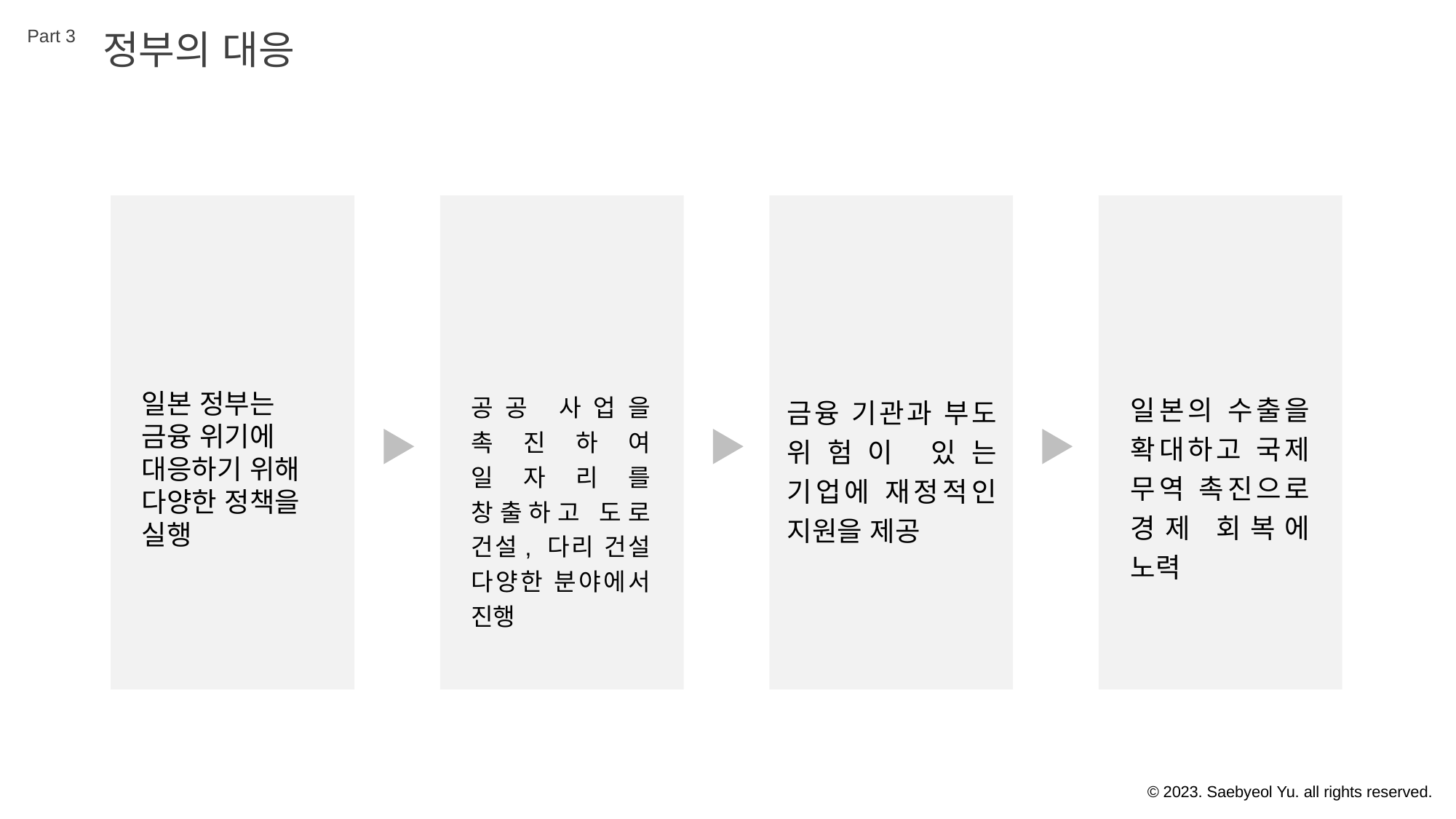

Part 3
정부의 대응

일본 정부는
금융 위기에
대응하기 위해 다양한 정책을 실행
공공 사업을 촉진하여 일자리를 창출하고 도로 건설, 다리 건설 다양한 분야에서 진행
일본의 수출을 확대하고 국제 무역 촉진으로 경제 회복에 노력
금융 기관과 부도 위험이 있는 기업에 재정적인 지원을 제공